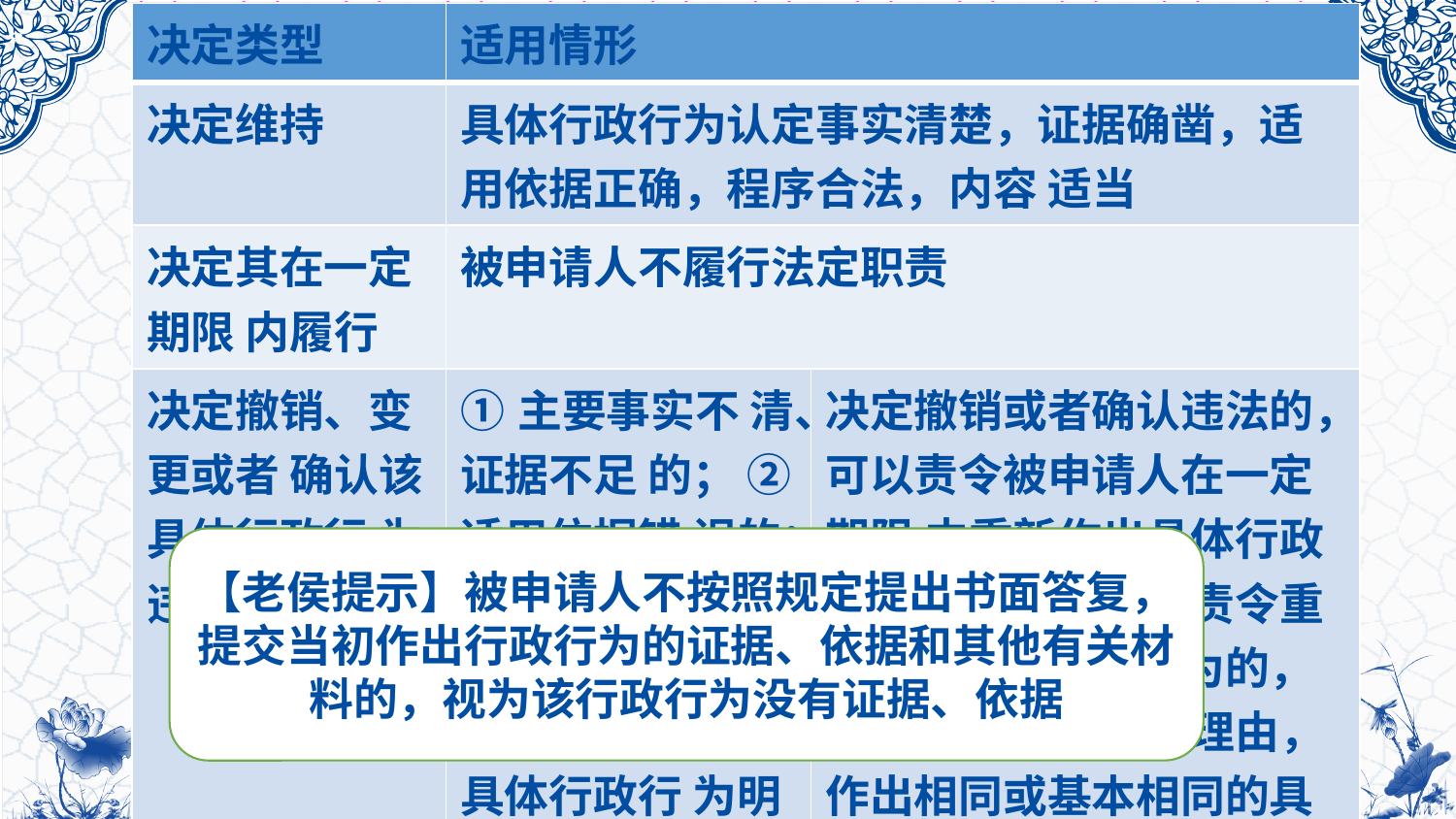

| 决定类型 | 适用情形 |  |
| --- | --- | --- |
| 决定维持 | 具体行政行为认定事实清楚，证据确凿，适用依据正确，程序合法，内容 适当 |  |
| 决定其在一定期限 内履行 | 被申请人不履行法定职责 |  |
| 决定撤销、变更或者 确认该具体行政行 为违法 | ①主要事实不 清、证据不足 的； ②适用依据错 误的； ③违反法定程 序的； ④超越或者滥 用职权的； ⑤具体行政行 为明显不当的 | 决定撤销或者确认违法的，可以责令被申请人在一定期限 内重新作出具体行政行为 【老侯提示】责令重新作出具体行政行为的，不得以同一 事实和理由，作出相同或基本相同的具体行政行为；不得 作出对申请人更为不利的决定 |
2.行政复议决定
 （1）行政复议决定种类。
【老侯提示】被申请人不按照规定提出书面答复，提交当初作出行政行为的证据、依据和其他有关材料的，视为该行政行为没有证据、依据